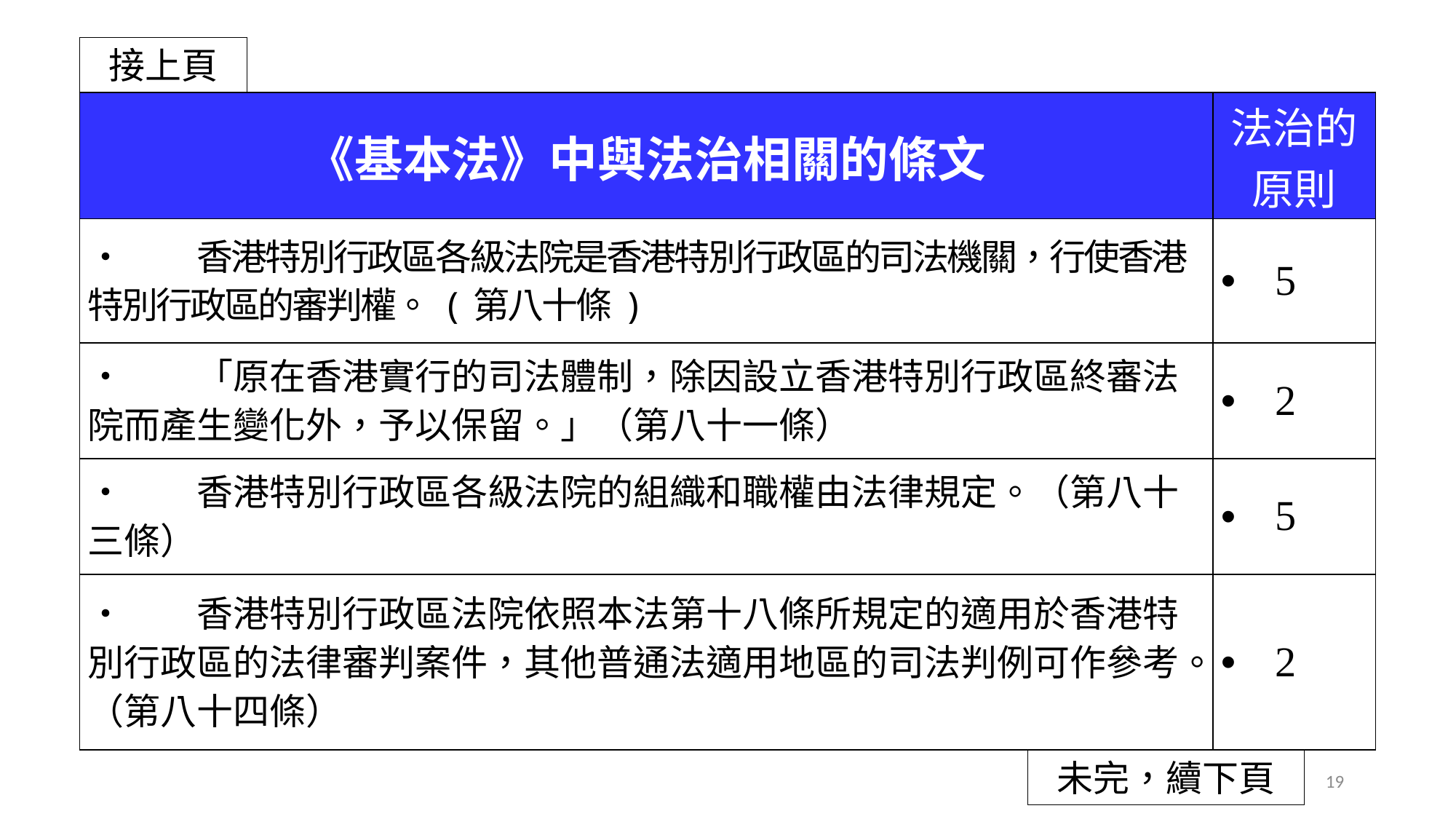

接上頁
| 《基本法》中與法治相關的條文 | 法治的原則 |
| --- | --- |
| • 香港特別行政區各級法院是香港特別行政區的司法機關，行使香港特別行政區的審判權。(第八十條) | 5 |
| • 「原在香港實行的司法體制，除因設立香港特別行政區終審法院而產生變化外，予以保留。」（第八十一條） | 2 |
| • 香港特別行政區各級法院的組織和職權由法律規定。（第八十三條） | 5 |
| • 香港特別行政區法院依照本法第十八條所規定的適用於香港特別行政區的法律審判案件，其他普通法適用地區的司法判例可作參考。（第八十四條） | 2 |
未完，續下頁
19